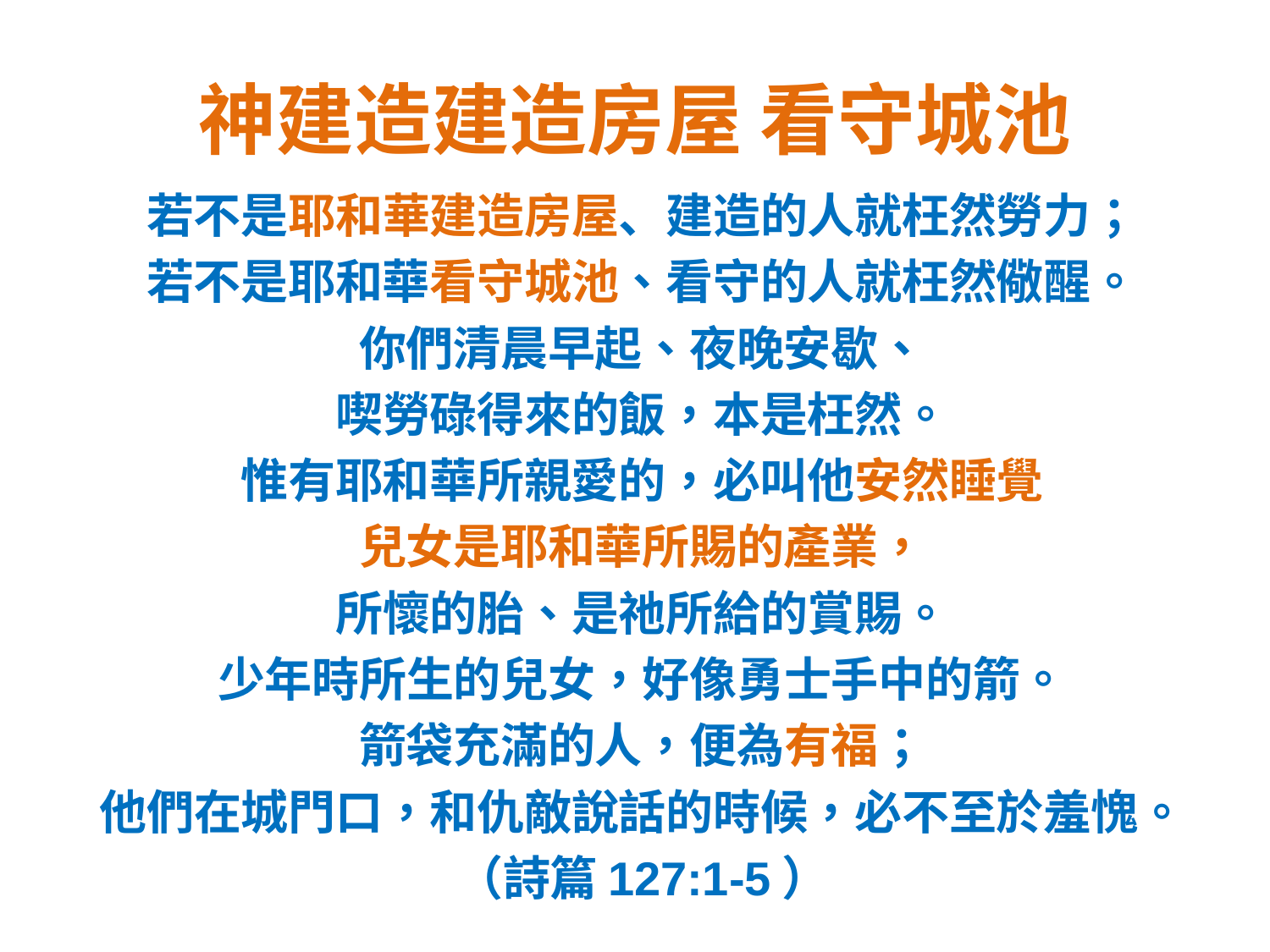

# 神建造建造房屋 看守城池
若不是耶和華建造房屋、建造的人就枉然勞力；
若不是耶和華看守城池、看守的人就枉然儆醒。
你們清晨早起、夜晚安歇、
喫勞碌得來的飯，本是枉然。
惟有耶和華所親愛的，必叫他安然睡覺
兒女是耶和華所賜的產業，
所懷的胎、是祂所給的賞賜。
少年時所生的兒女，好像勇士手中的箭。
箭袋充滿的人，便為有福；
他們在城門口，和仇敵說話的時候，必不至於羞愧。
（詩篇127:1-5）